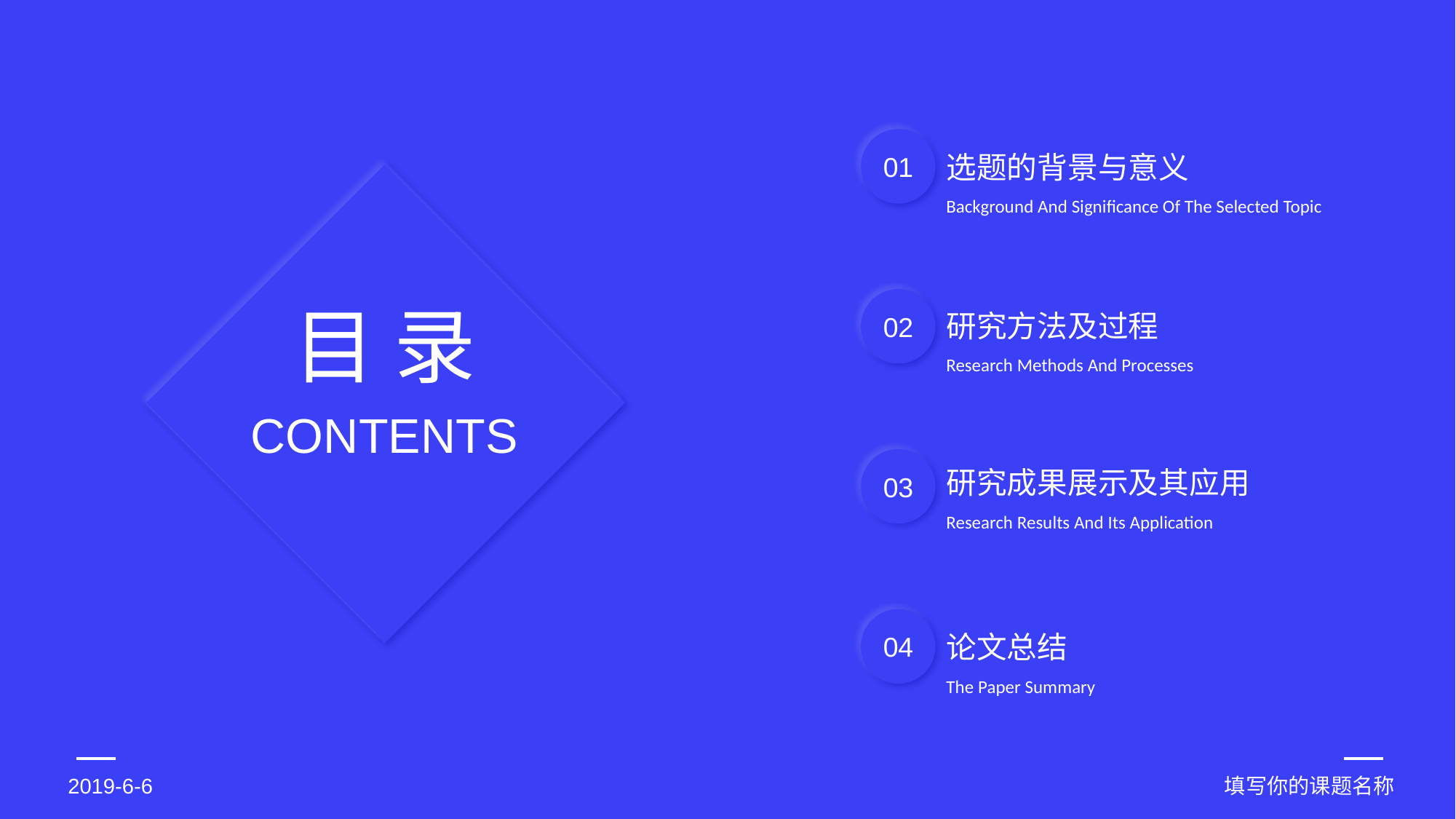

01
选题的背景与意义

Background And Significance Of The Selected Topic
目 录

02
研究方法及过程
Research Methods And Processes
CONTENTS

03
研究成果展示及其应用
Research Results And Its Application

04
论文总结
The Paper Summary
2019-6-6
填写你的课题名称